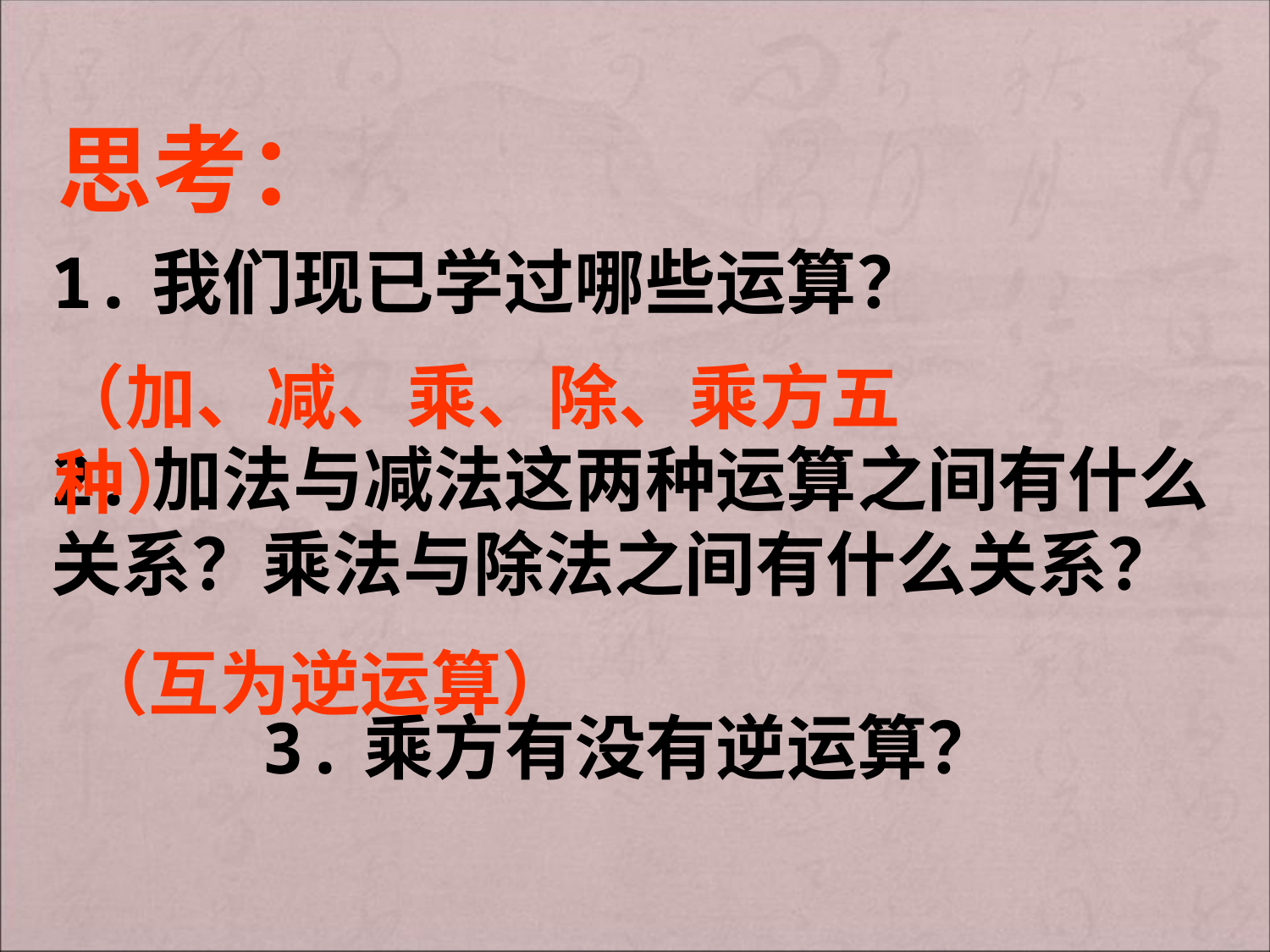

思考：
1.我们现已学过哪些运算？

2.加法与减法这两种运算之间有什么关系？乘法与除法之间有什么关系？
                                 3.乘方有没有逆运算？
（加、减、乘、除、乘方五种）
（互为逆运算）